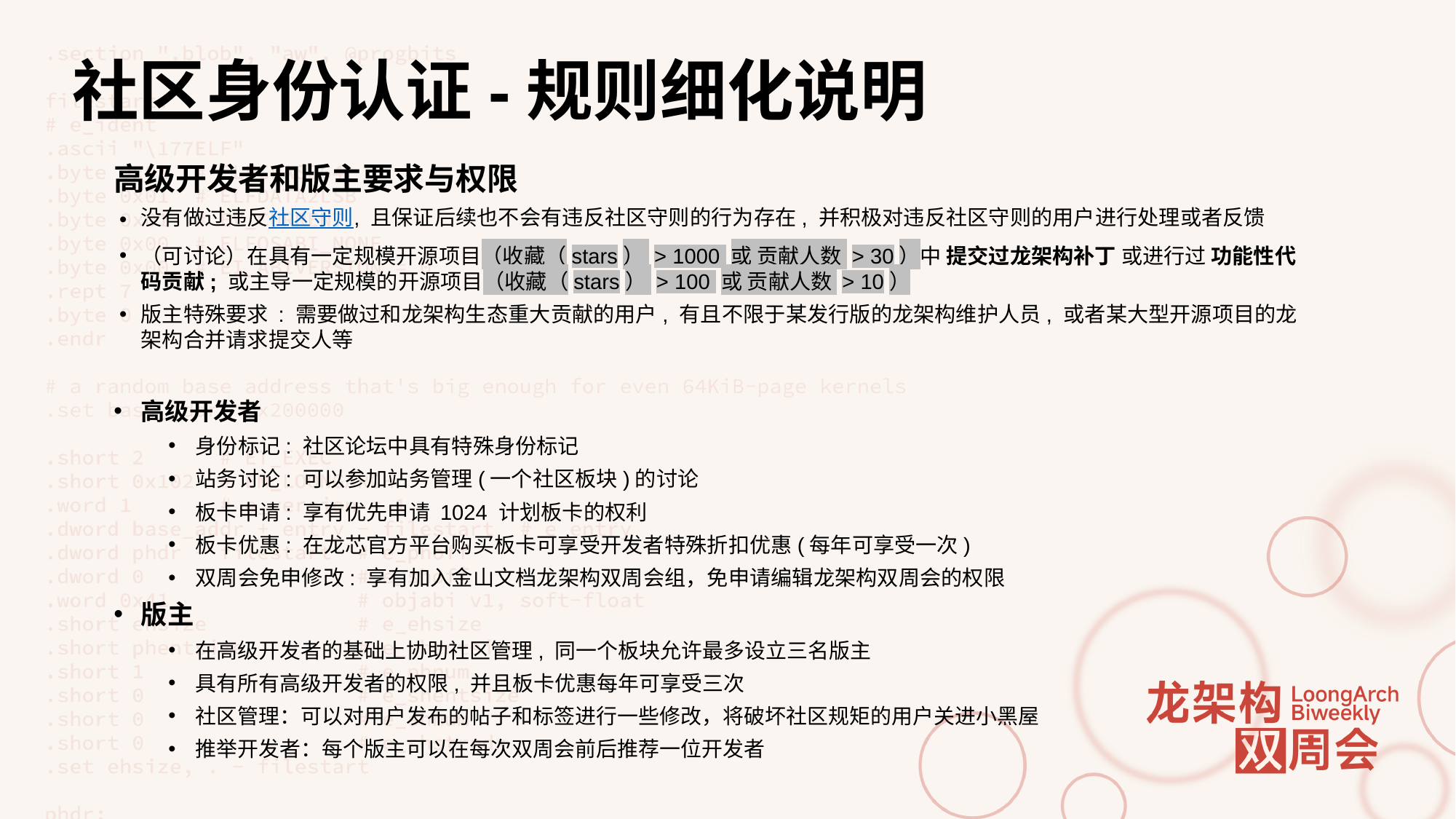

# 社区身份认证-规则细化说明
高级开发者和版主要求与权限
没有做过违反社区守则, 且保证后续也不会有违反社区守则的行为存在, 并积极对违反社区守则的用户进行处理或者反馈
（可讨论）在具有一定规模开源项目（收藏（stars） > 1000 或 贡献人数 > 30）中 提交过龙架构补丁 或进行过 功能性代码贡献; 或主导一定规模的开源项目（收藏（stars） > 100 或 贡献人数 > 10）
版主特殊要求 : 需要做过和龙架构生态重大贡献的用户, 有且不限于某发行版的龙架构维护人员, 或者某大型开源项目的龙架构合并请求提交人等

高级开发者
身份标记: 社区论坛中具有特殊身份标记
站务讨论: 可以参加站务管理(一个社区板块)的讨论
板卡申请: 享有优先申请 1024 计划板卡的权利
板卡优惠: 在龙芯官方平台购买板卡可享受开发者特殊折扣优惠(每年可享受一次)
双周会免申修改: 享有加入金山文档龙架构双周会组，免申请编辑龙架构双周会的权限
版主
在高级开发者的基础上协助社区管理, 同一个板块允许最多设立三名版主
具有所有高级开发者的权限, 并且板卡优惠每年可享受三次
社区管理：可以对用户发布的帖子和标签进行一些修改，将破坏社区规矩的用户关进小黑屋
推举开发者：每个版主可以在每次双周会前后推荐一位开发者